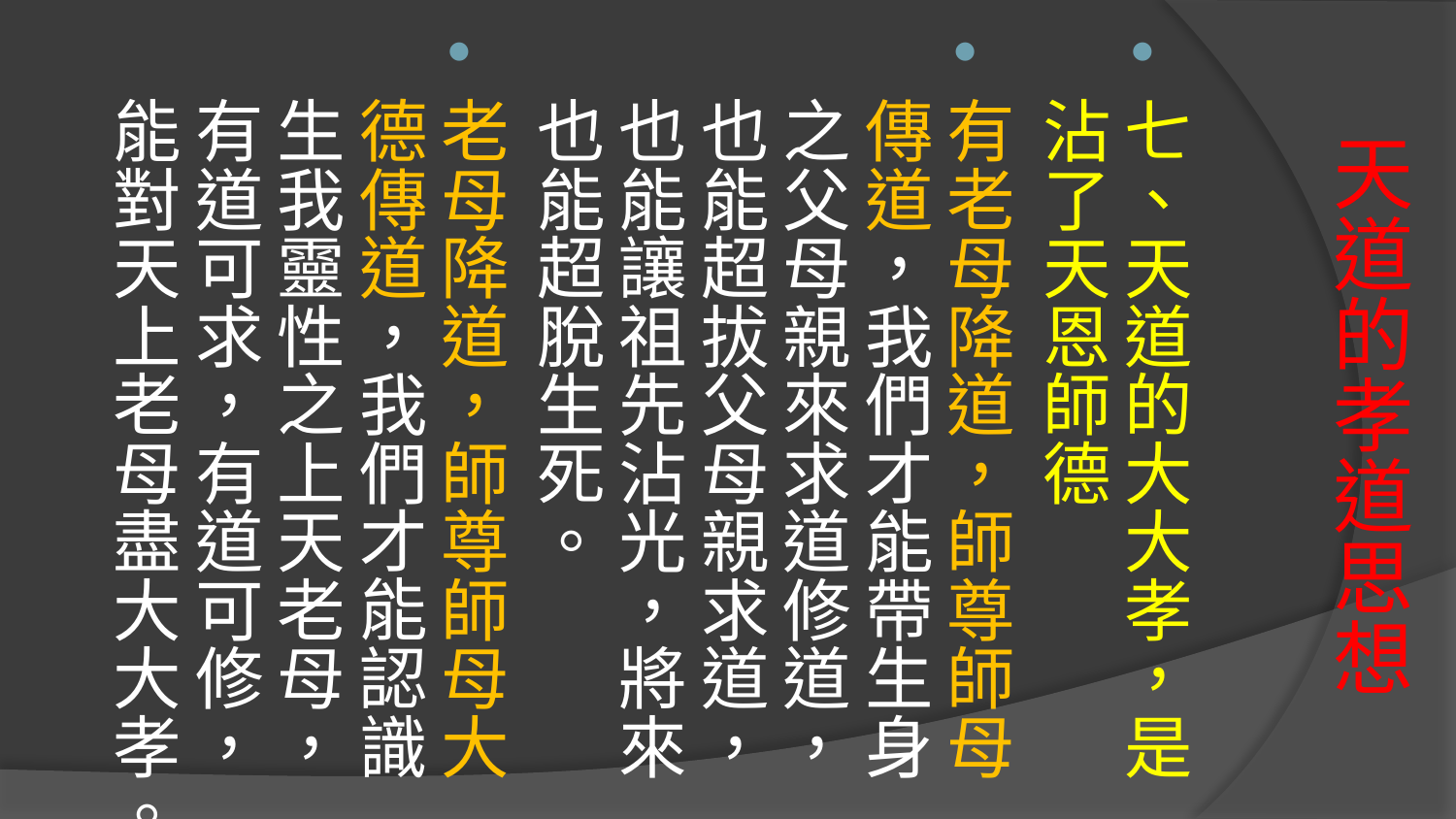

七、天道的大大孝，是沾了天恩師德
有老母降道，師尊師母傳道，我們才能帶生身之父母親來求道修道，也能超拔父母親求道，也能讓祖先沾光，將來也能超脫生死。
老母降道，師尊師母大德傳道，我們才能認識生我靈性之上天老母，有道可求，有道可修，能對天上老母盡大大孝。

# 天道的孝道思想